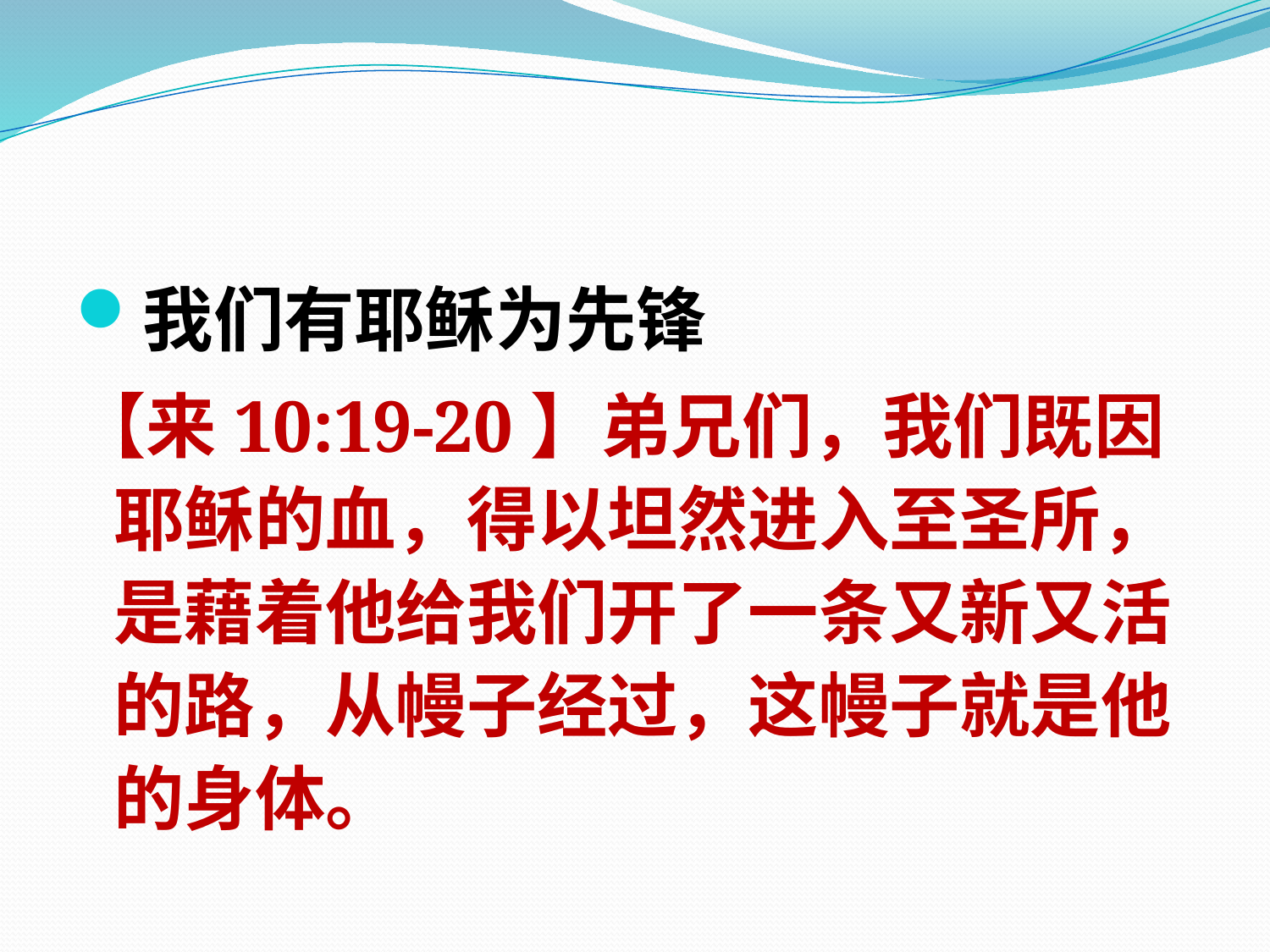

#
我们有耶稣为先锋
【来10:19-20】弟兄们，我们既因耶稣的血，得以坦然进入至圣所，是藉着他给我们开了一条又新又活的路，从幔子经过，这幔子就是他的身体。

29